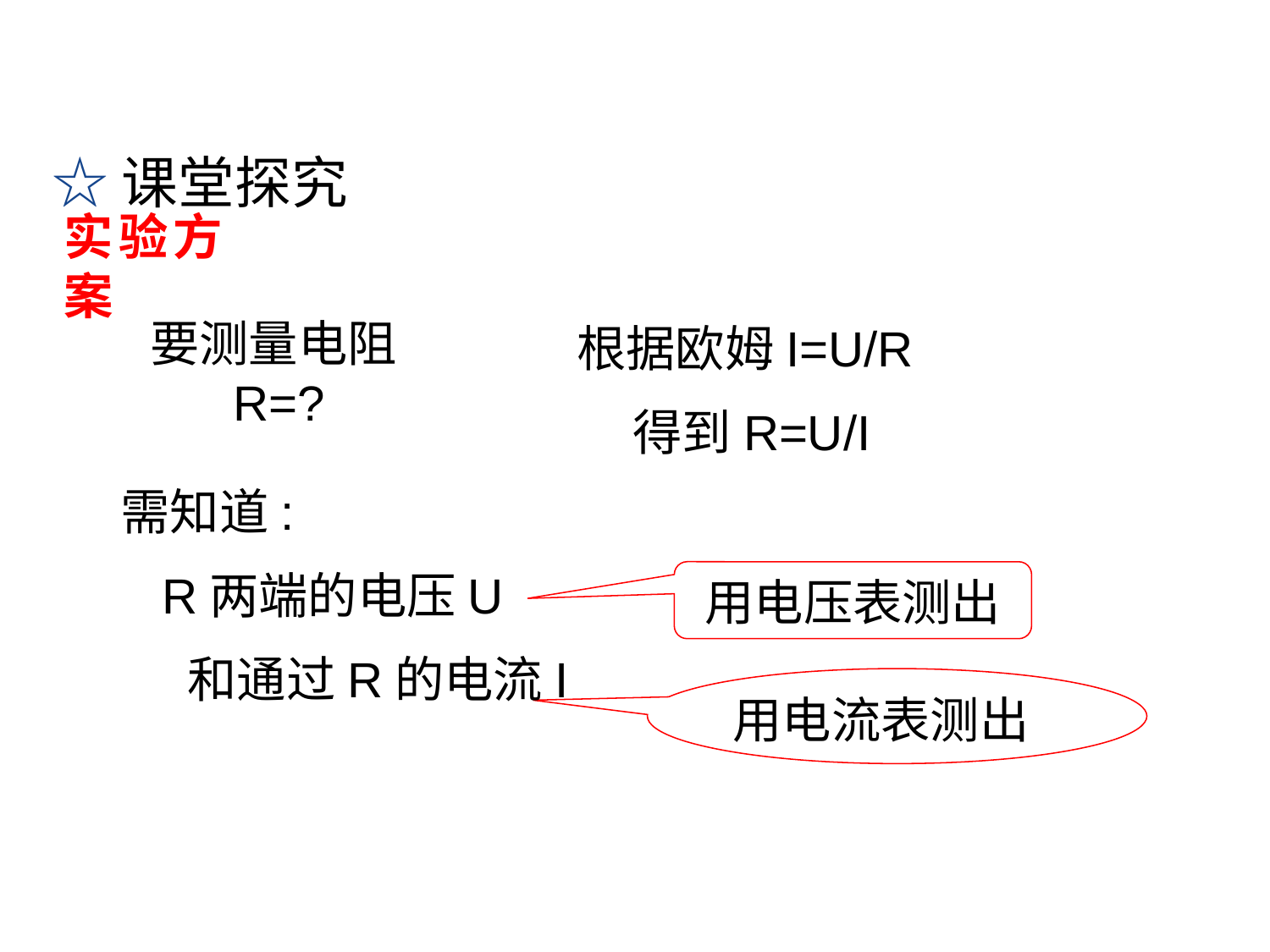

☆课堂探究
# 实验方案
要测量电阻R=?
根据欧姆I=U/R
    得到R=U/I
需知道:
   R两端的电压U
     和通过R的电流I
用电压表测出
用电流表测出